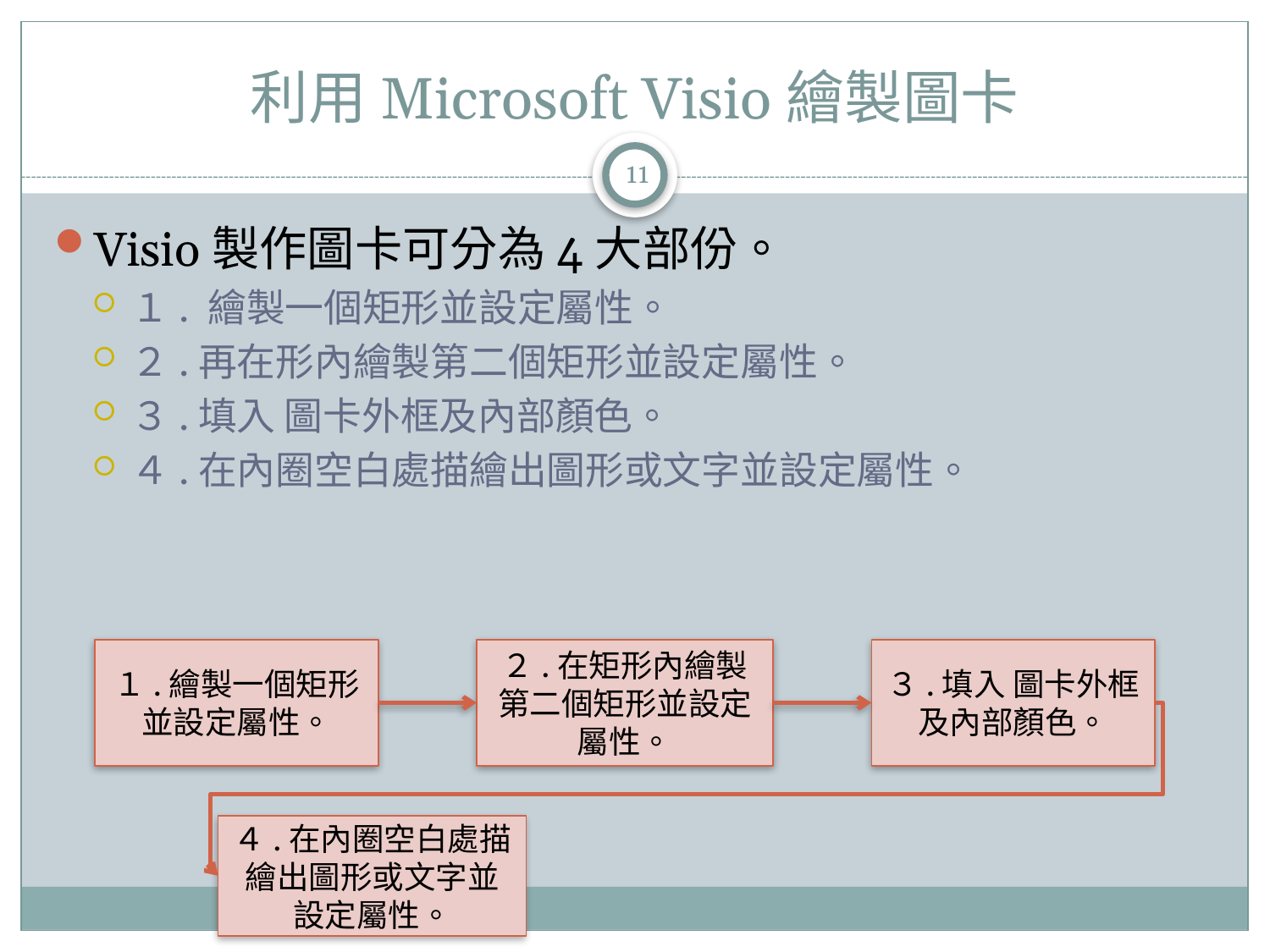

# 利用Microsoft Visio繪製圖卡
11
Visio製作圖卡可分為4大部份。
１. 繪製一個矩形並設定屬性。
２.再在形內繪製第二個矩形並設定屬性。
３.填入 圖卡外框及內部顏色。
４.在內圈空白處描繪出圖形或文字並設定屬性。

１.繪製一個矩形並設定屬性。
２.在矩形內繪製第二個矩形並設定屬性。
３.填入 圖卡外框及內部顏色。
４.在內圈空白處描繪出圖形或文字並設定屬性。